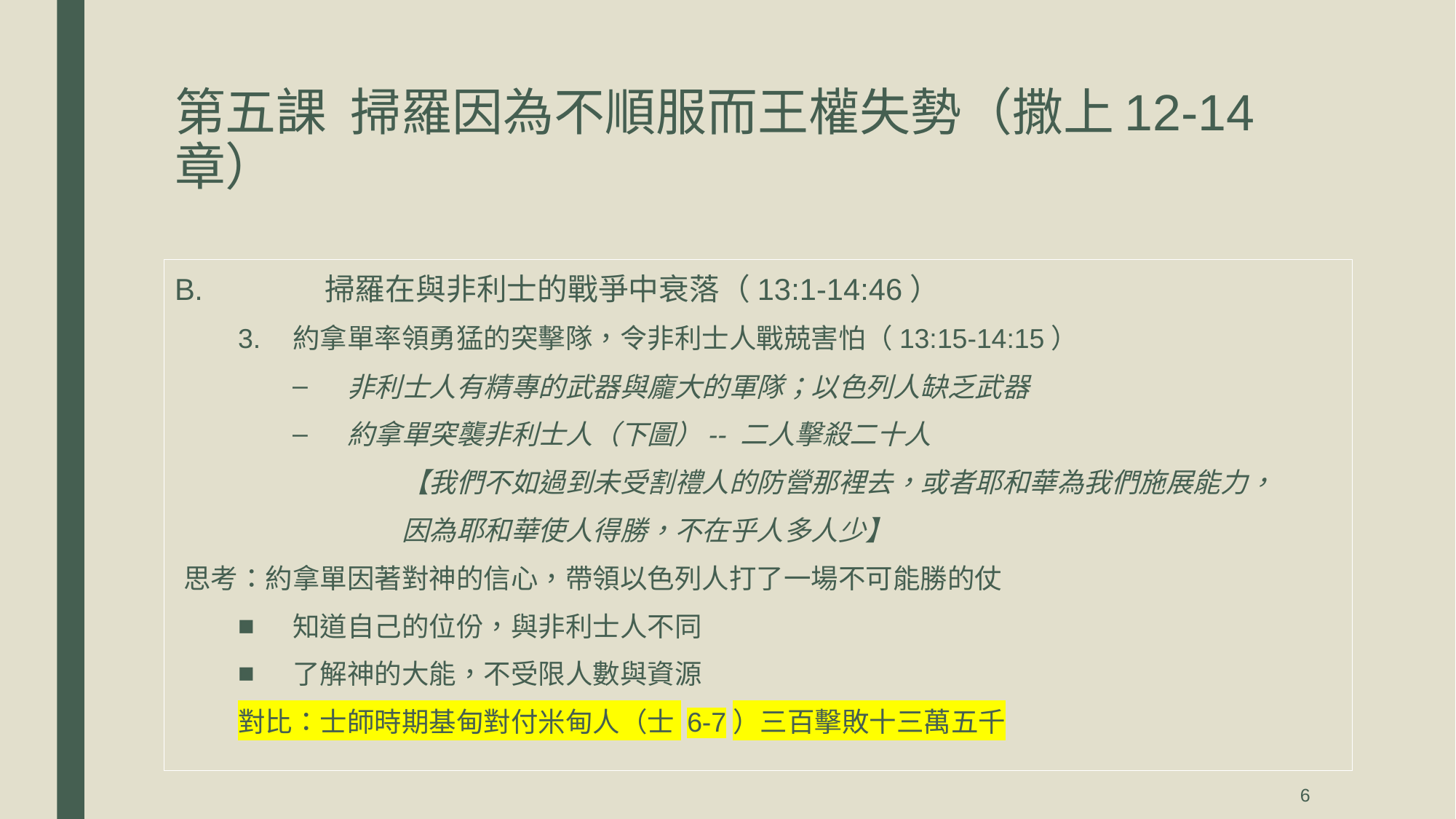

# 第五課  掃羅因為不順服而王權失勢（撒上12-14章）
	掃羅在與非利士的戰爭中衰落（13:1-14:46）
約拿單率領勇猛的突擊隊，令非利士人戰兢害怕（13:15-14:15）
非利士人有精專的武器與龐大的軍隊；以色列人缺乏武器
約拿單突襲非利士人（下圖）-- 二人擊殺二十人
	【我們不如過到未受割禮人的防營那裡去，或者耶和華為我們施展能力，
	因為耶和華使人得勝，不在乎人多人少】
思考：約拿單因著對神的信心，帶領以色列人打了一場不可能勝的仗
知道自己的位份，與非利士人不同
了解神的大能，不受限人數與資源
對比：士師時期基甸對付米甸人（士 6-7）三百擊敗十三萬五千

6